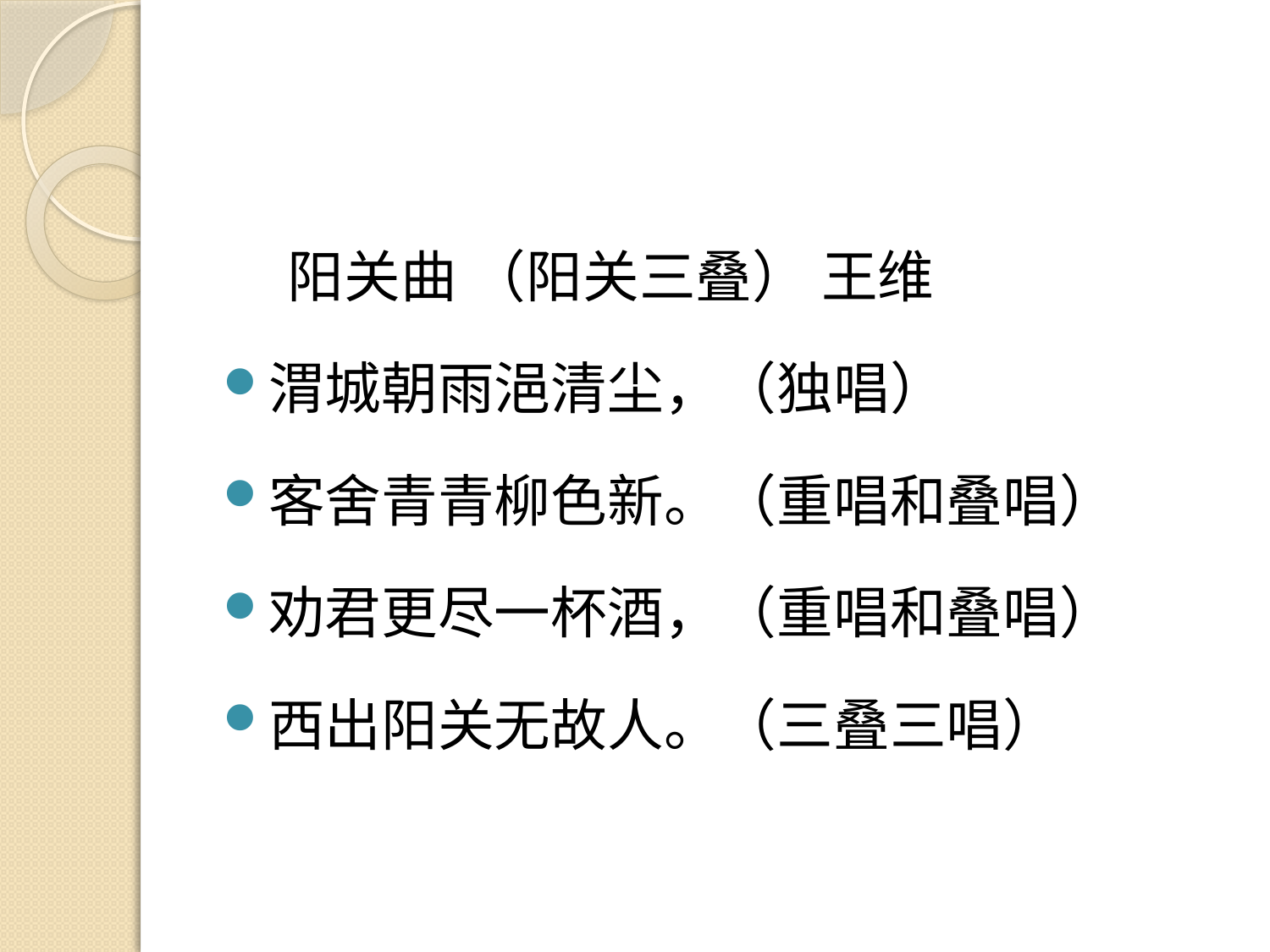

#
    阳关曲 （阳关三叠） 王维
渭城朝雨浥清尘，（独唱）
客舍青青柳色新。（重唱和叠唱）
劝君更尽一杯酒，（重唱和叠唱）
西出阳关无故人。（三叠三唱）